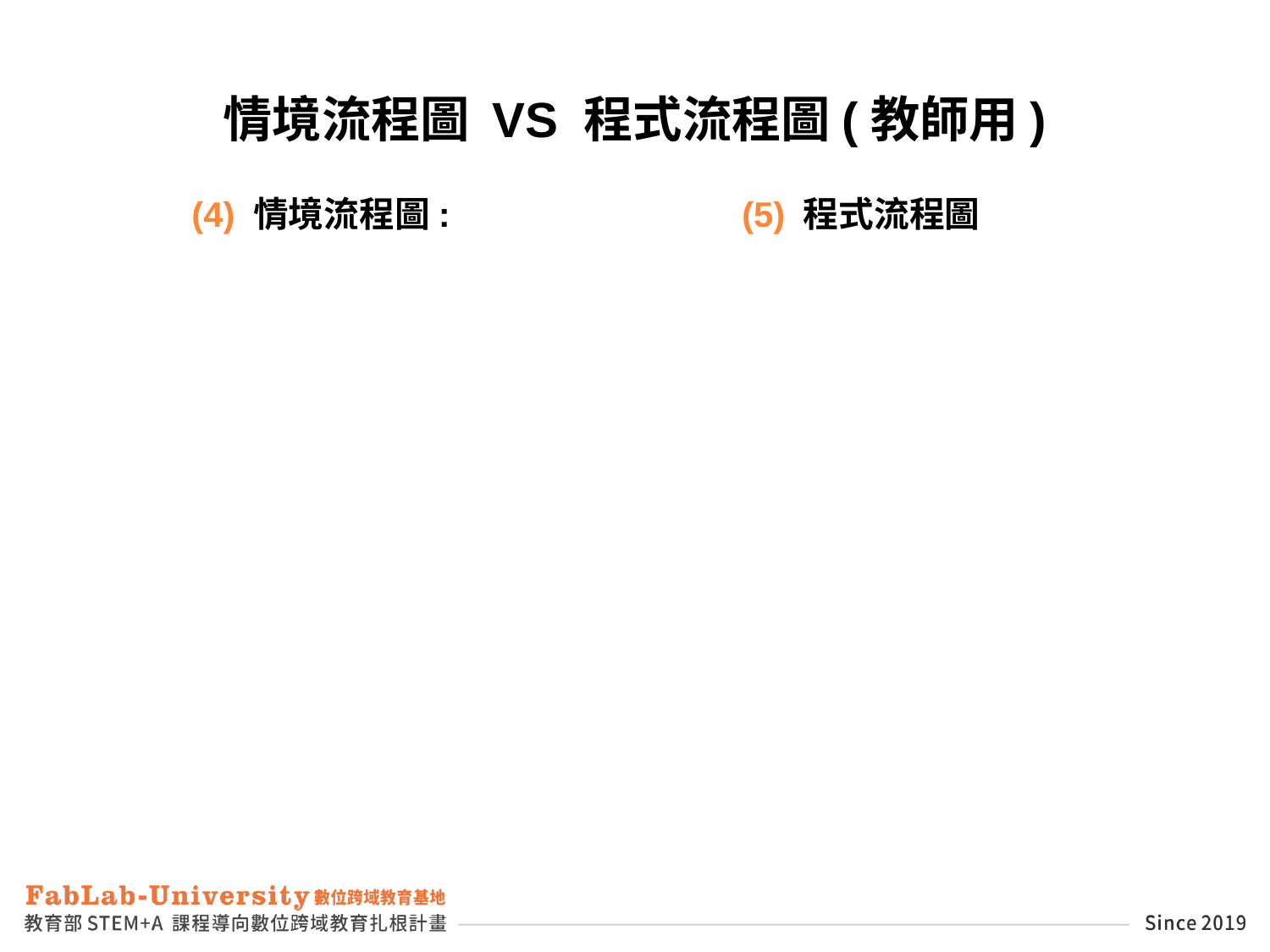

# 情境流程圖 vs 程式流程圖(教師用)
(4) 情境流程圖:
(5) 程式流程圖